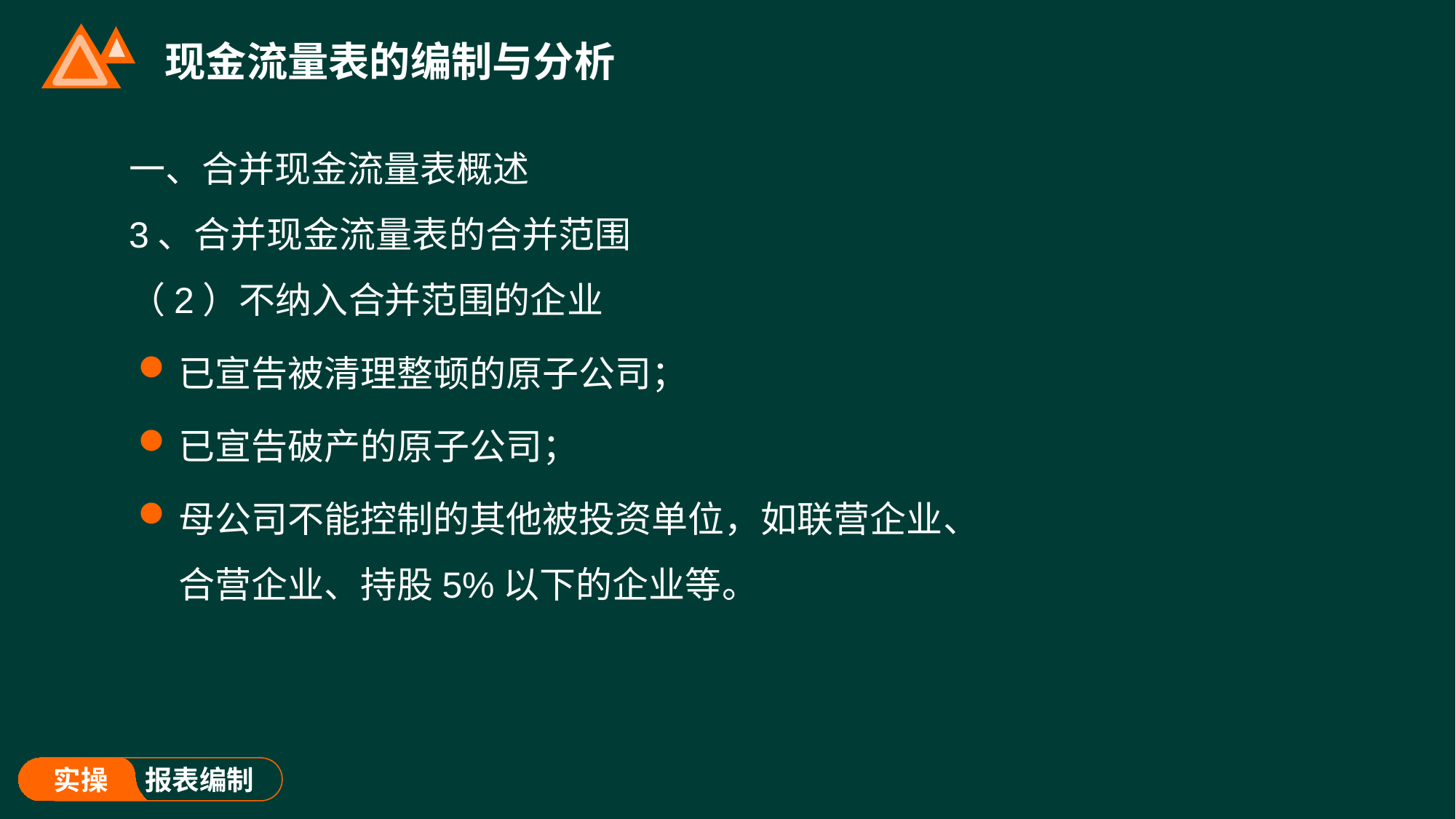

# 现金流量表的编制与分析
一、合并现金流量表概述
3、合并现金流量表的合并范围
（2）不纳入合并范围的企业
已宣告被清理整顿的原子公司；
已宣告破产的原子公司；
母公司不能控制的其他被投资单位，如联营企业、合营企业、持股5%以下的企业等。